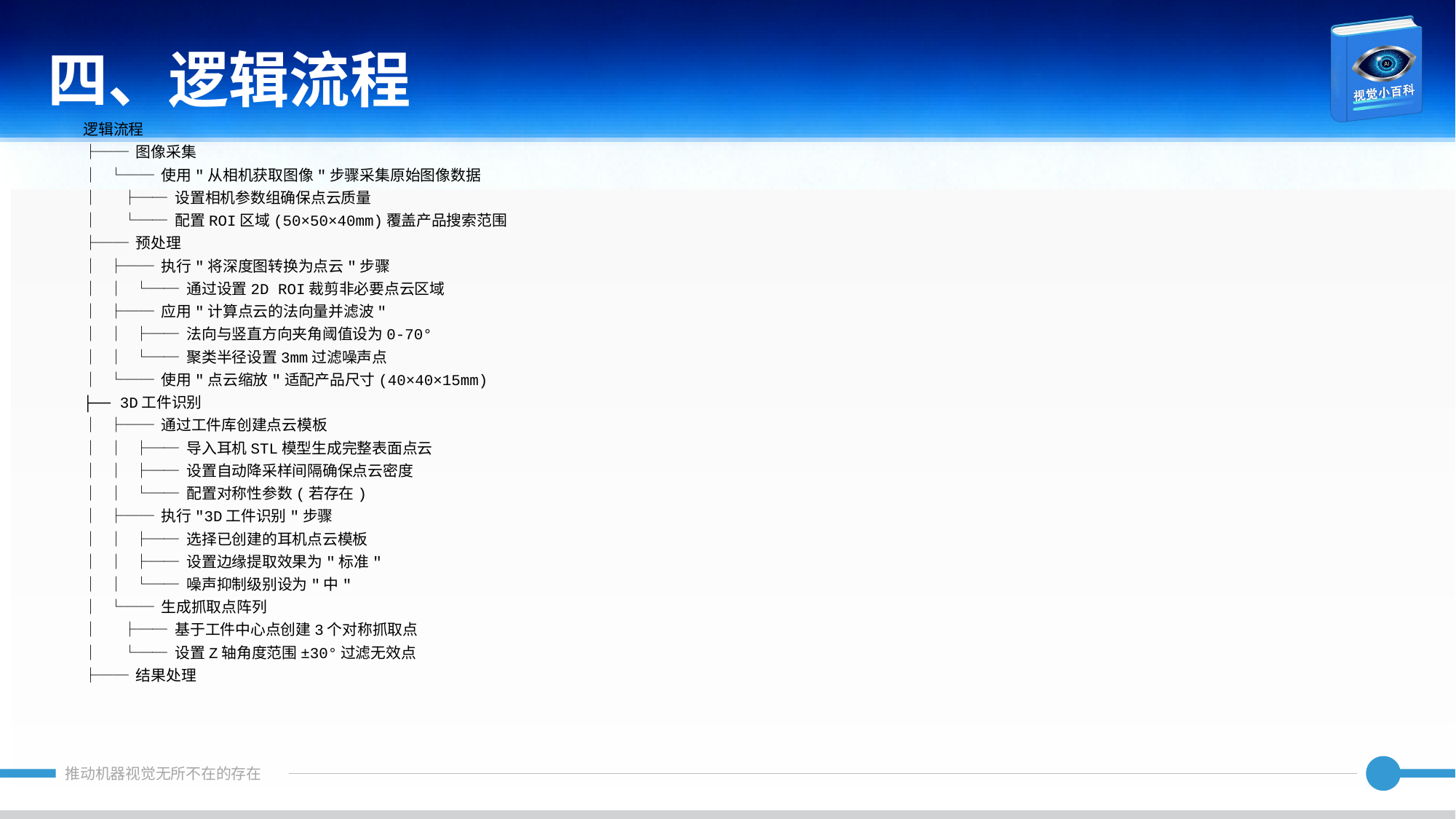

四、逻辑流程

逻辑流程
├── 图像采集
│   └── 使用"从相机获取图像"步骤采集原始图像数据
│       ├── 设置相机参数组确保点云质量
│       └── 配置ROI区域(50×50×40mm)覆盖产品搜索范围
├── 预处理
│   ├── 执行"将深度图转换为点云"步骤
│   │   └── 通过设置2D ROI裁剪非必要点云区域
│   ├── 应用"计算点云的法向量并滤波"
│   │   ├── 法向与竖直方向夹角阈值设为0-70°
│   │   └── 聚类半径设置3mm过滤噪声点
│   └── 使用"点云缩放"适配产品尺寸(40×40×15mm)
├── 3D工件识别
│   ├── 通过工件库创建点云模板
│   │   ├── 导入耳机STL模型生成完整表面点云
│   │   ├── 设置自动降采样间隔确保点云密度
│   │   └── 配置对称性参数(若存在)
│   ├── 执行"3D工件识别"步骤
│   │   ├── 选择已创建的耳机点云模板
│   │   ├── 设置边缘提取效果为"标准"
│   │   └── 噪声抑制级别设为"中"
│   └── 生成抓取点阵列
│       ├── 基于工件中心点创建3个对称抓取点
│       └── 设置Z轴角度范围±30°过滤无效点
├── 结果处理
9